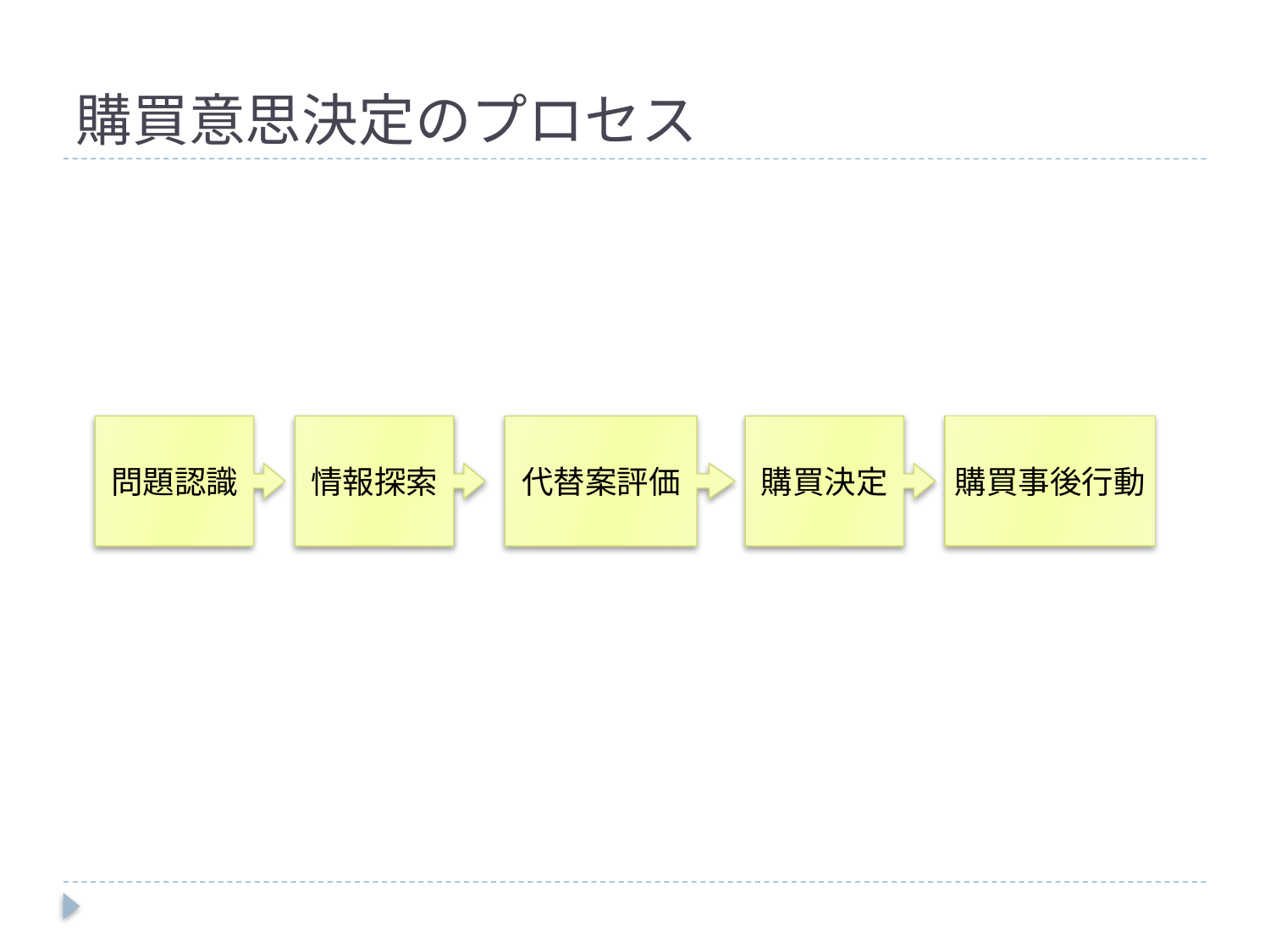

# 購買意思決定のプロセス
問題認識
情報探索
代替案評価
購買決定
購買事後行動